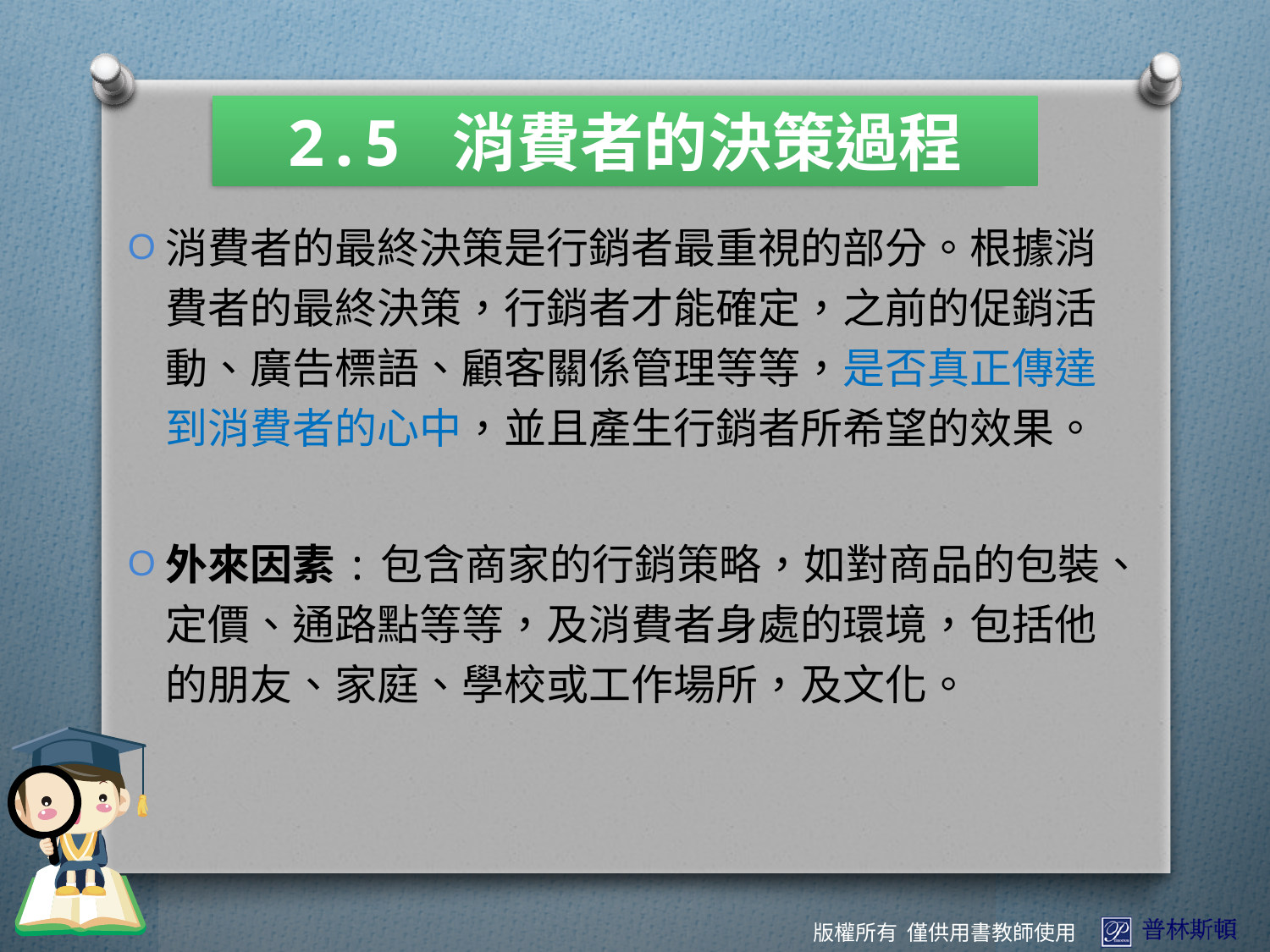

2.5 消費者的決策過程
消費者的最終決策是行銷者最重視的部分。根據消費者的最終決策，行銷者才能確定，之前的促銷活動、廣告標語、顧客關係管理等等，是否真正傳達到消費者的心中，並且產生行銷者所希望的效果。

外來因素:包含商家的行銷策略，如對商品的包裝、定價、通路點等等，及消費者身處的環境，包括他的朋友、家庭、學校或工作場所，及文化。